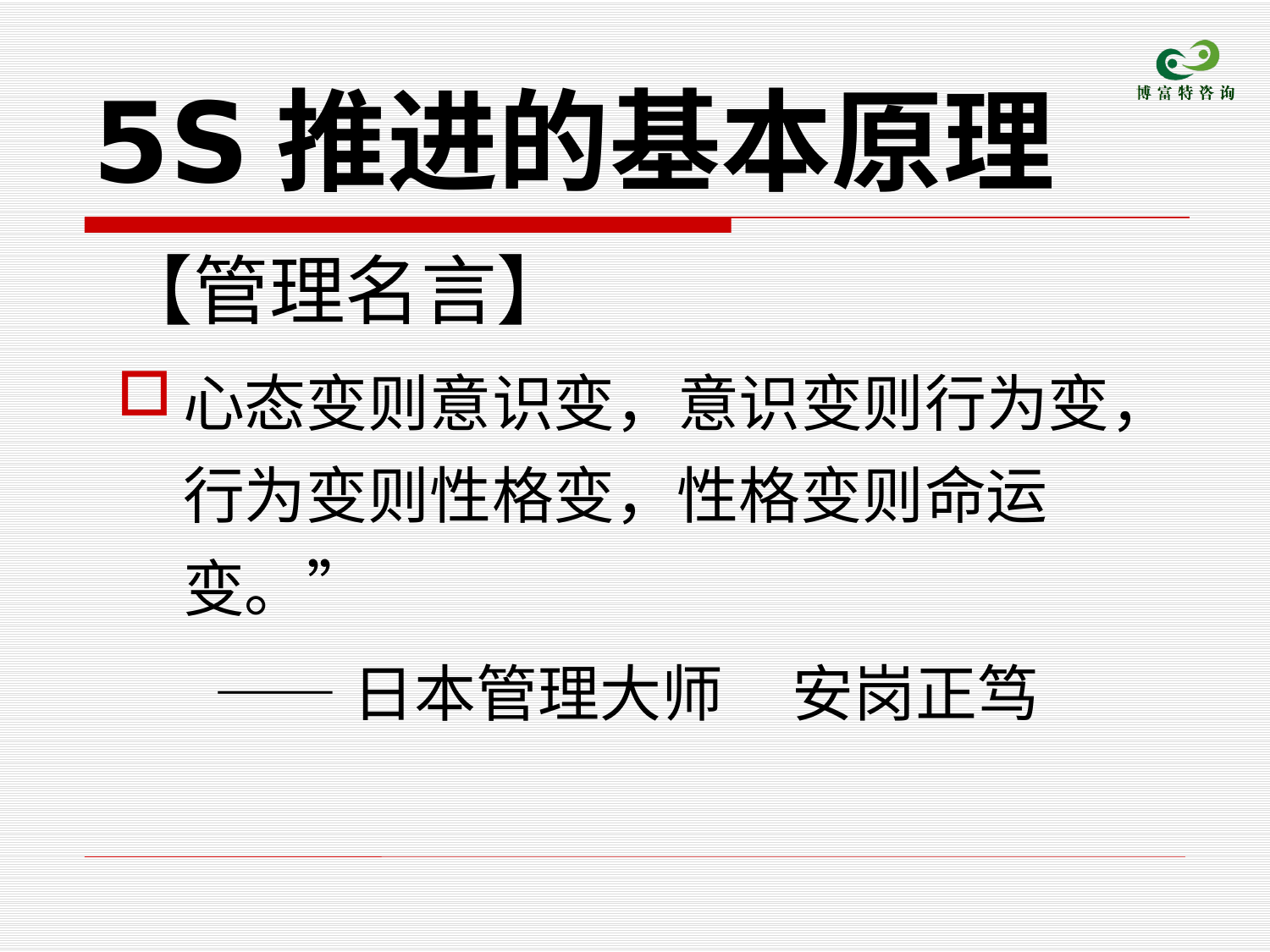

# 5S推进的基本原理
【管理名言】
心态变则意识变，意识变则行为变，行为变则性格变，性格变则命运变。”
       ——日本管理大师     安岗正笃
291